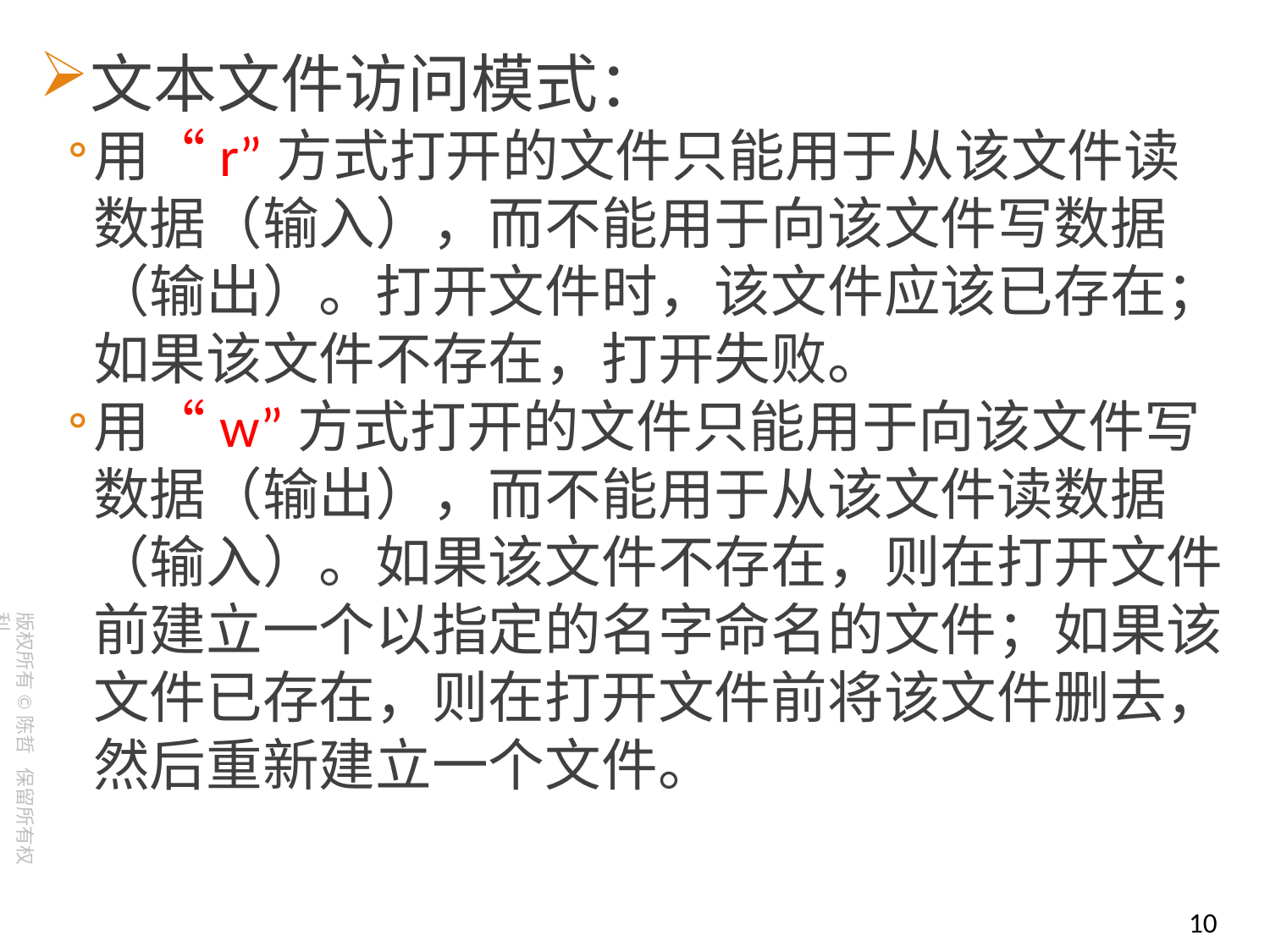

文本文件访问模式：
用“r”方式打开的文件只能用于从该文件读数据（输入），而不能用于向该文件写数据（输出）。打开文件时，该文件应该已存在；如果该文件不存在，打开失败。
用“w”方式打开的文件只能用于向该文件写数据（输出），而不能用于从该文件读数据（输入）。如果该文件不存在，则在打开文件前建立一个以指定的名字命名的文件；如果该文件已存在，则在打开文件前将该文件删去，然后重新建立一个文件。
10